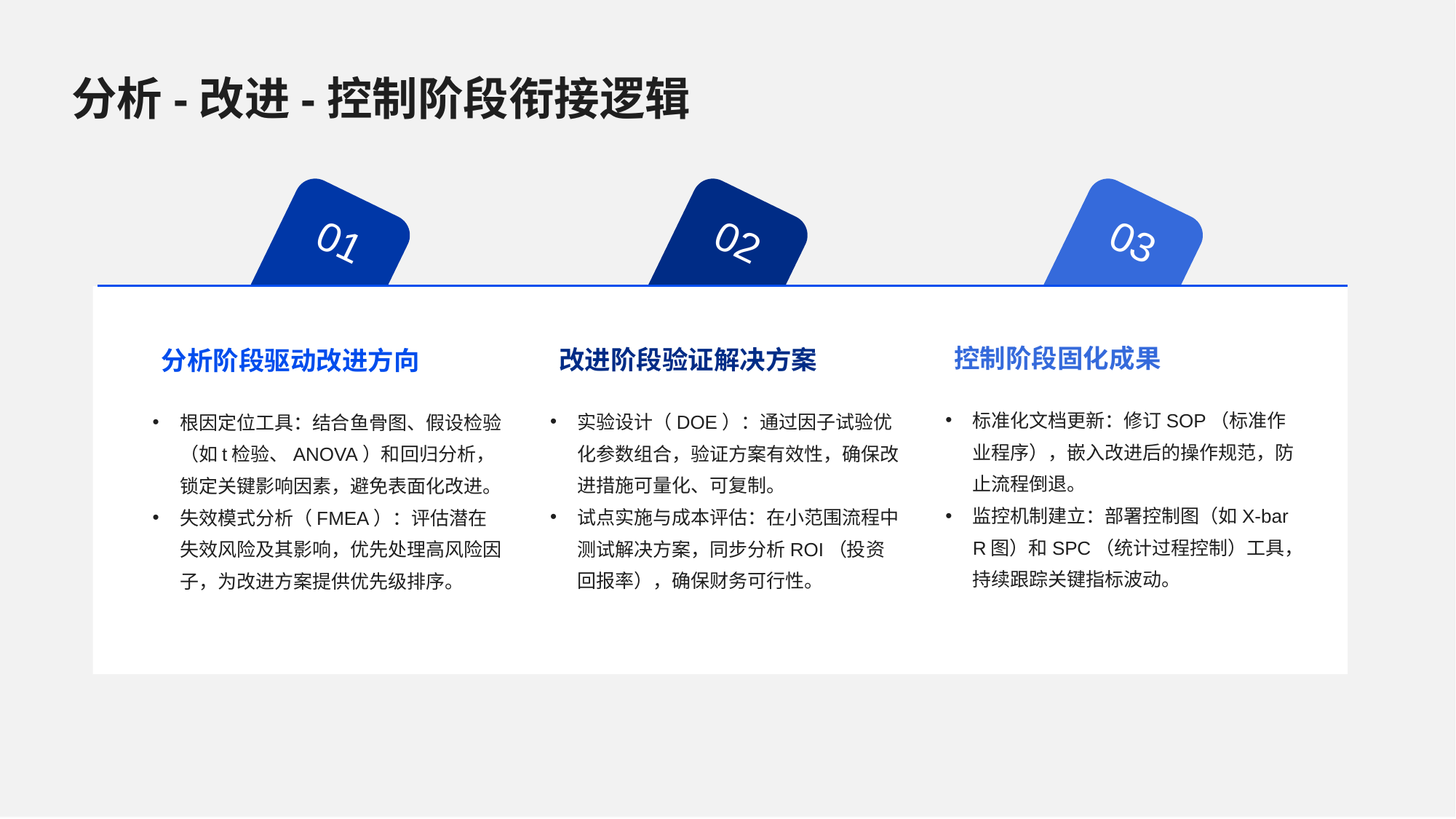

分析-改进-控制阶段衔接逻辑
01

02

03

控制阶段固化成果
改进阶段验证解决方案
分析阶段驱动改进方向
标准化文档更新：修订SOP（标准作业程序），嵌入改进后的操作规范，防止流程倒退。
监控机制建立：部署控制图（如X-bar R图）和SPC（统计过程控制）工具，持续跟踪关键指标波动。
实验设计（DOE）：通过因子试验优化参数组合，验证方案有效性，确保改进措施可量化、可复制。
试点实施与成本评估：在小范围流程中测试解决方案，同步分析ROI（投资回报率），确保财务可行性。
根因定位工具：结合鱼骨图、假设检验（如t检验、ANOVA）和回归分析，锁定关键影响因素，避免表面化改进。
失效模式分析（FMEA）：评估潜在失效风险及其影响，优先处理高风险因子，为改进方案提供优先级排序。